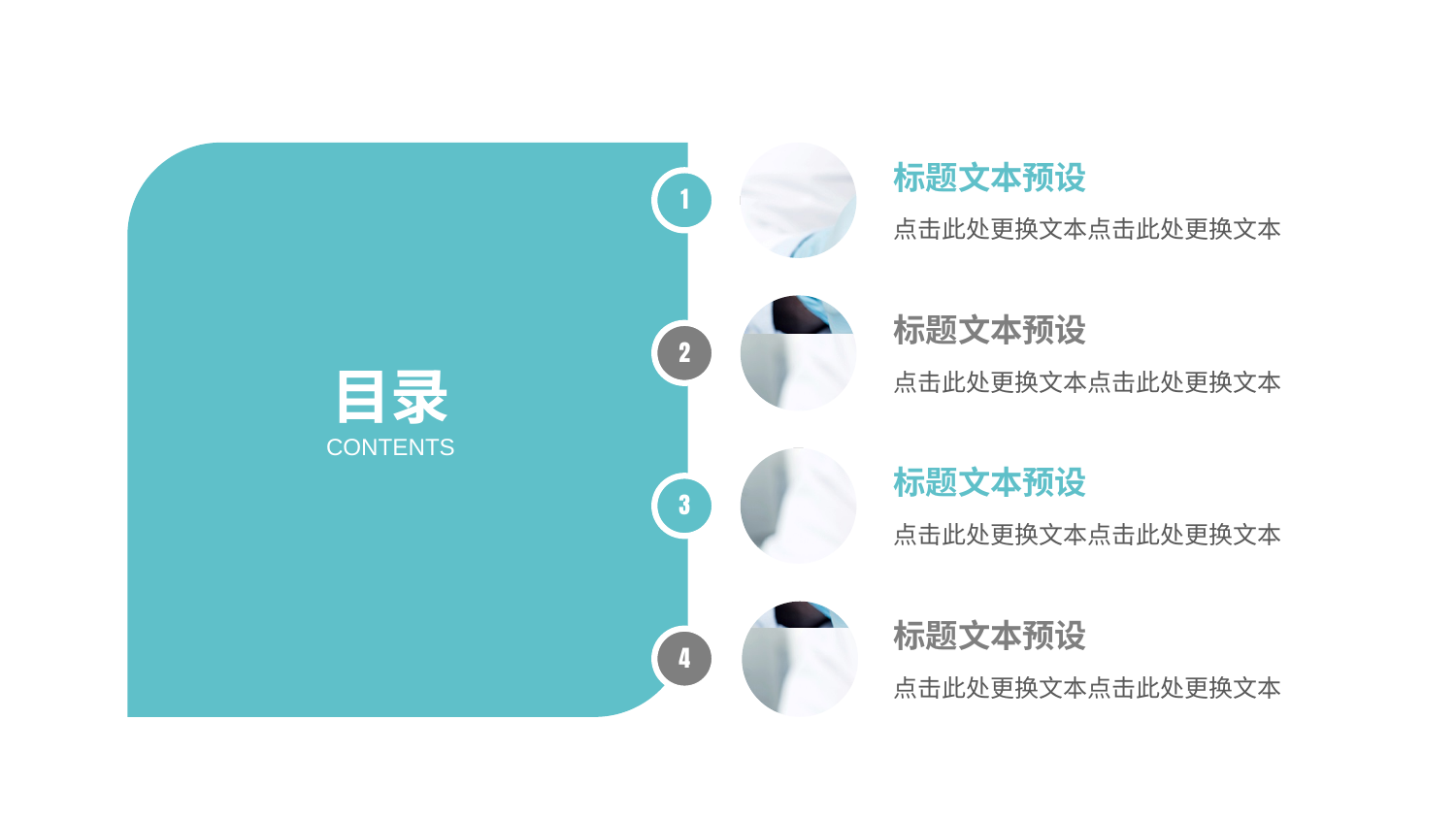

1

2
目录
CONTENTS

3

4
标题文本预设
点击此处更换文本点击此处更换文本
标题文本预设
点击此处更换文本点击此处更换文本
标题文本预设
点击此处更换文本点击此处更换文本
标题文本预设
点击此处更换文本点击此处更换文本